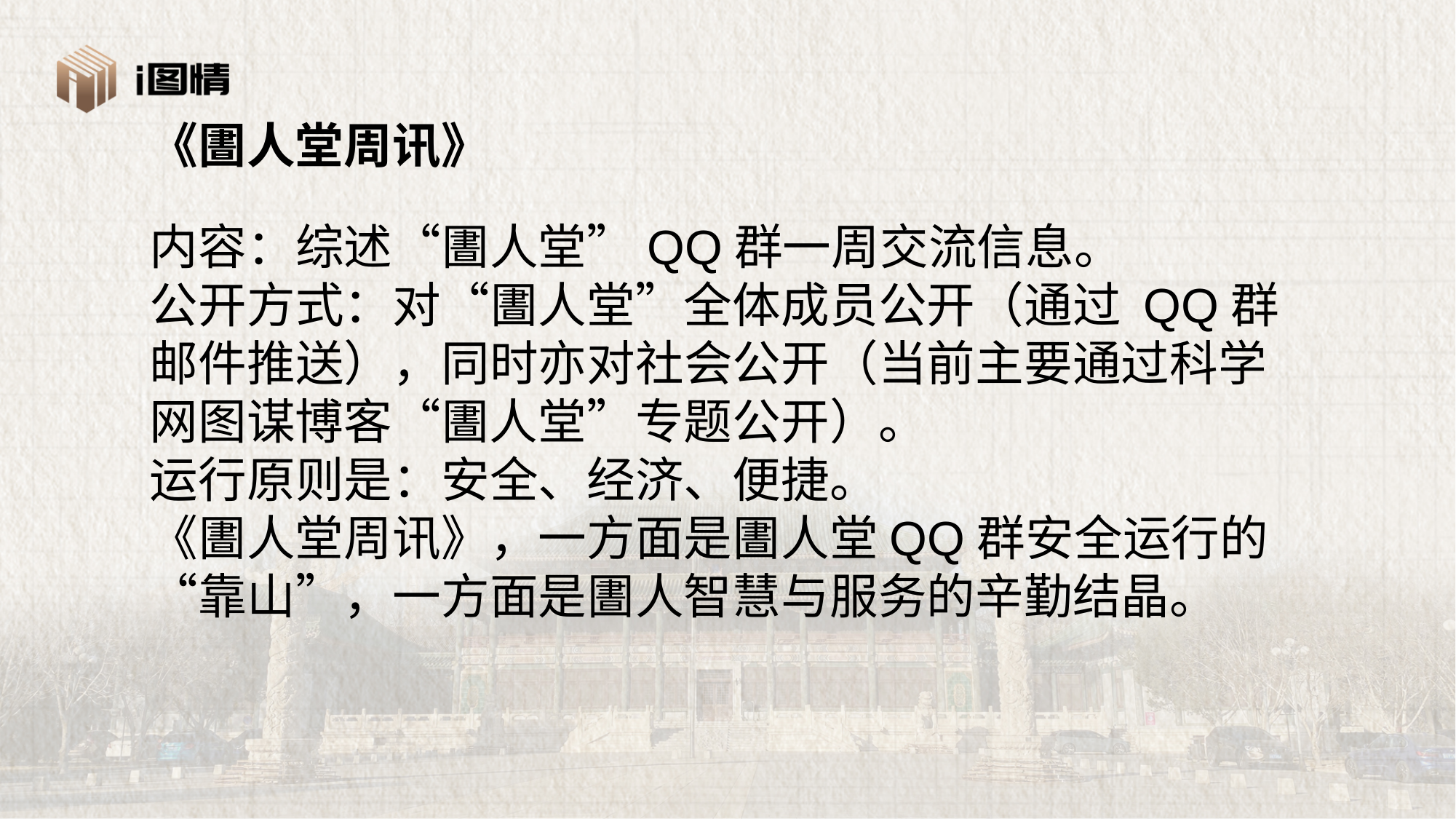

《圕人堂周讯》
内容：综述“圕人堂”QQ群一周交流信息。
公开方式：对“圕人堂”全体成员公开（通过 QQ群邮件推送），同时亦对社会公开（当前主要通过科学网图谋博客“圕人堂”专题公开）。
运行原则是：安全、经济、便捷。
《圕人堂周讯》，一方面是圕人堂QQ群安全运行的“靠山”，一方面是圕人智慧与服务的辛勤结晶。
30